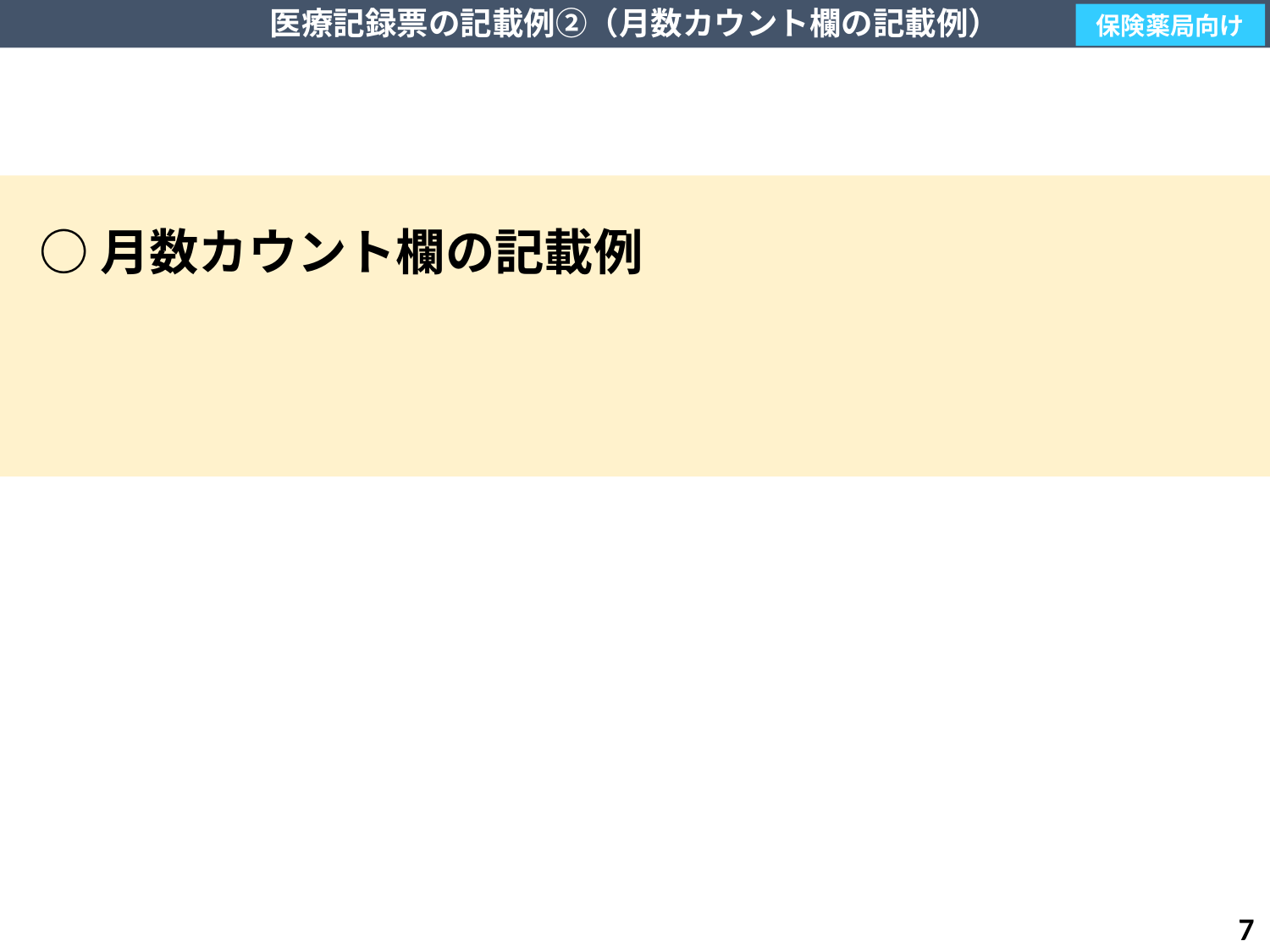

医療記録票の記載例②（月数カウント欄の記載例）
保険薬局向け

○月数カウント欄の記載例
7